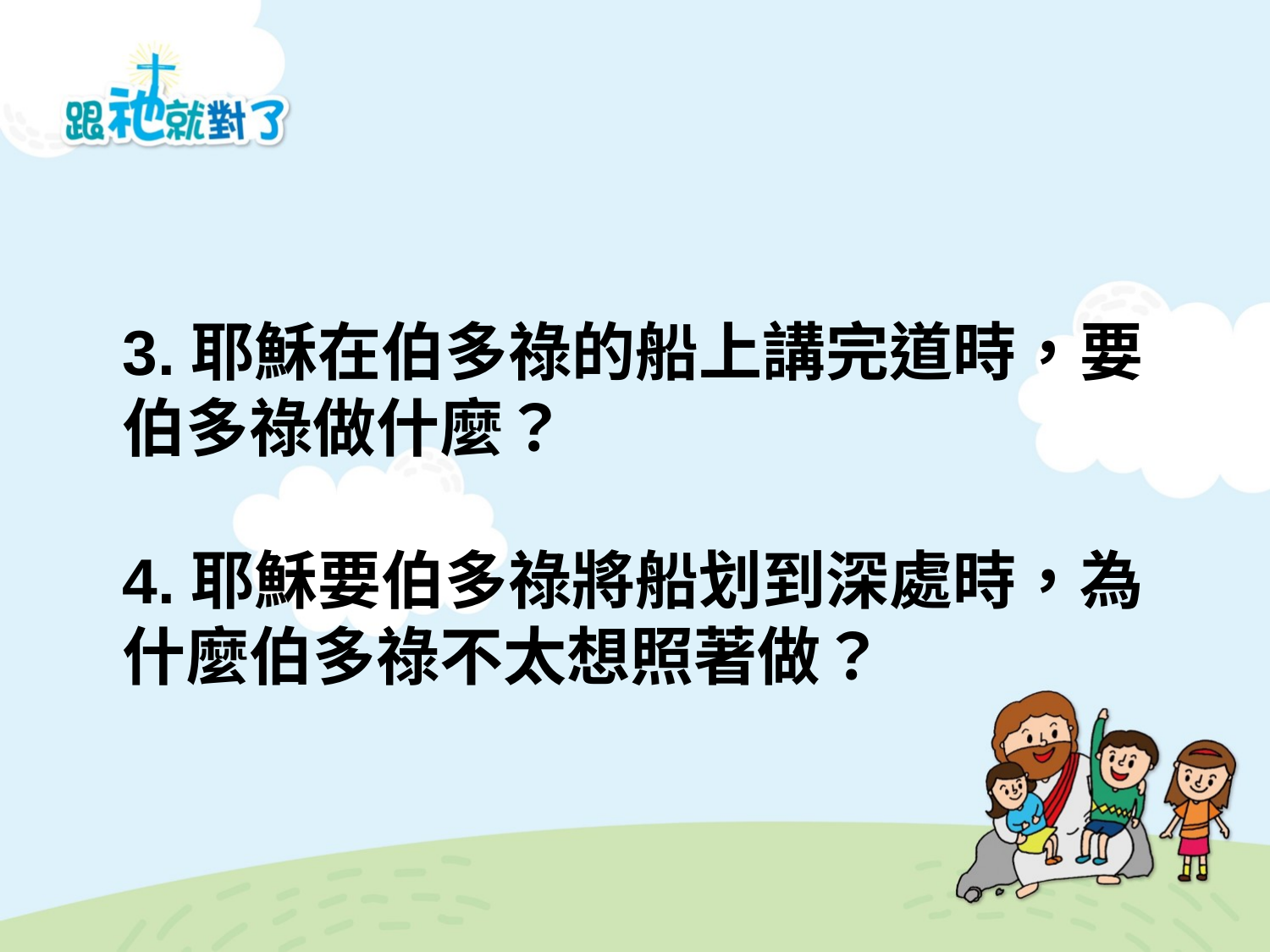

3.耶穌在伯多祿的船上講完道時，要伯多祿做什麼？

4.耶穌要伯多祿將船划到深處時，為什麼伯多祿不太想照著做？